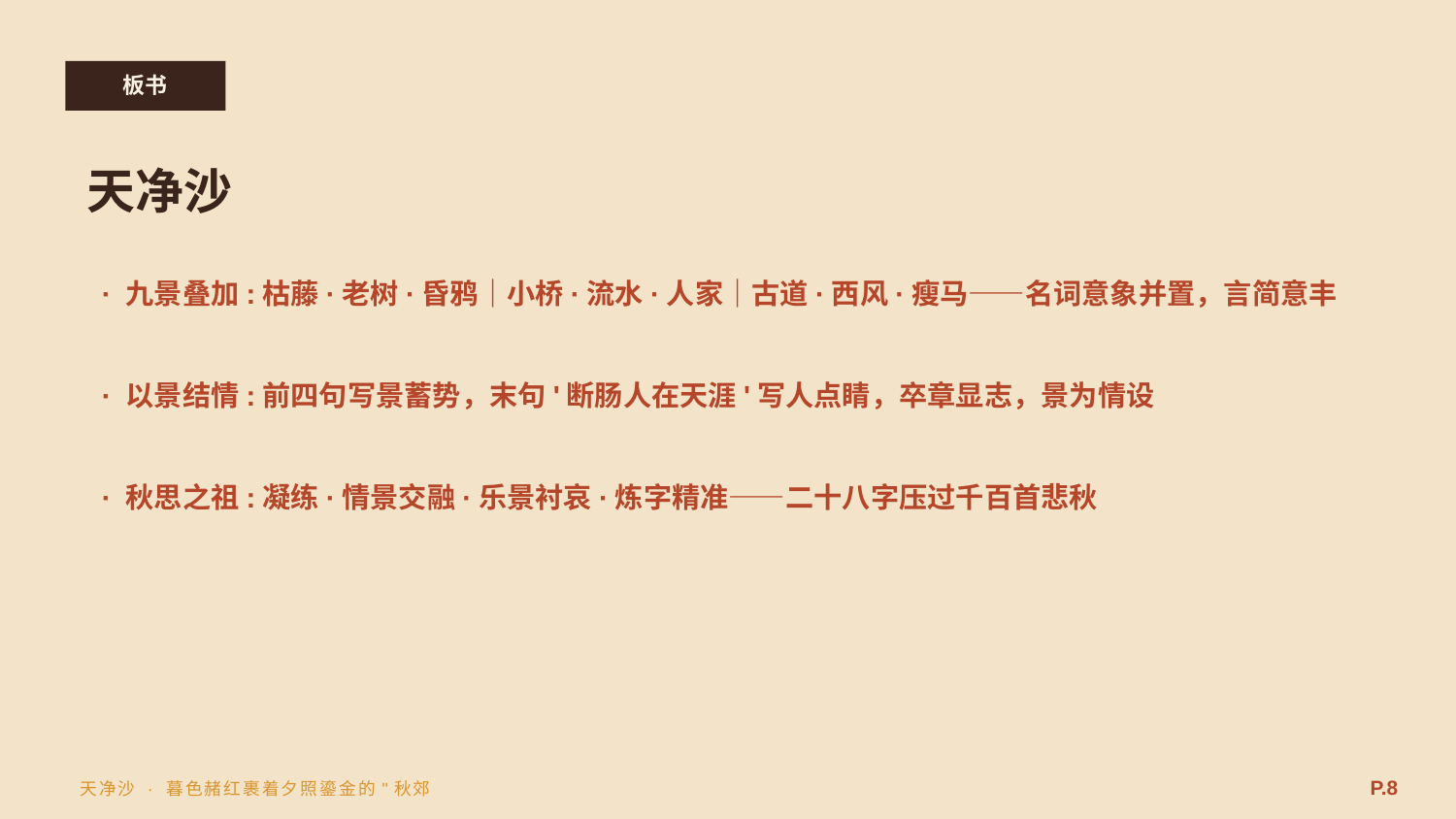

板书

天净沙
· 九景叠加:枯藤·老树·昏鸦｜小桥·流水·人家｜古道·西风·瘦马——名词意象并置，言简意丰
· 以景结情:前四句写景蓄势，末句'断肠人在天涯'写人点睛，卒章显志，景为情设
· 秋思之祖:凝练·情景交融·乐景衬哀·炼字精准——二十八字压过千百首悲秋
P.8
天净沙 · 暮色赭红裹着夕照鎏金的"秋郊